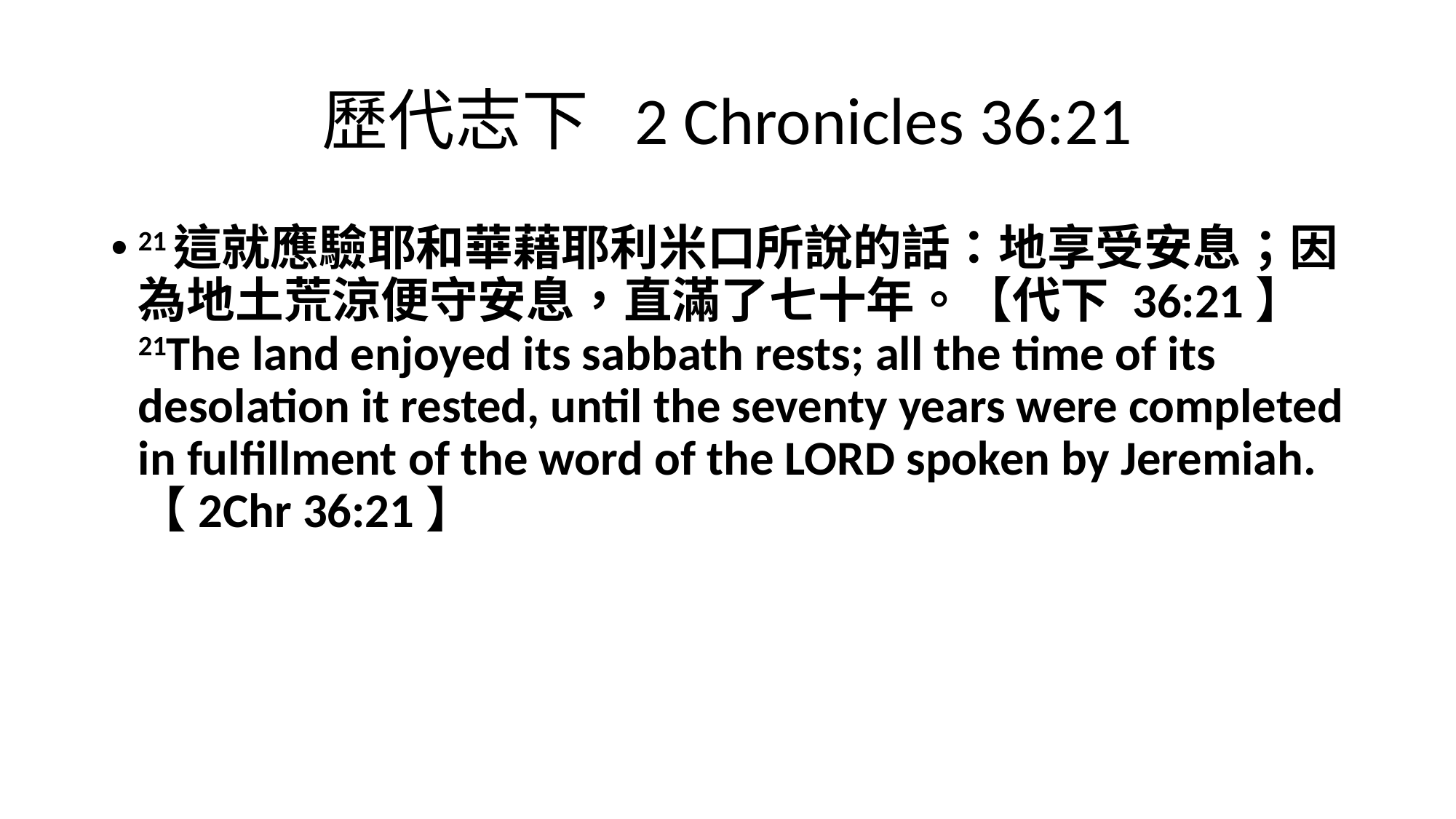

# 歷代志下  2 Chronicles 36:21
21這就應驗耶和華藉耶利米口所說的話：地享受安息；因為地土荒涼便守安息，直滿了七十年。【代下 36:21】
21The land enjoyed its sabbath rests; all the time of its desolation it rested, until the seventy years were completed in fulfillment of the word of the LORD spoken by Jeremiah. 【2Chr 36:21】